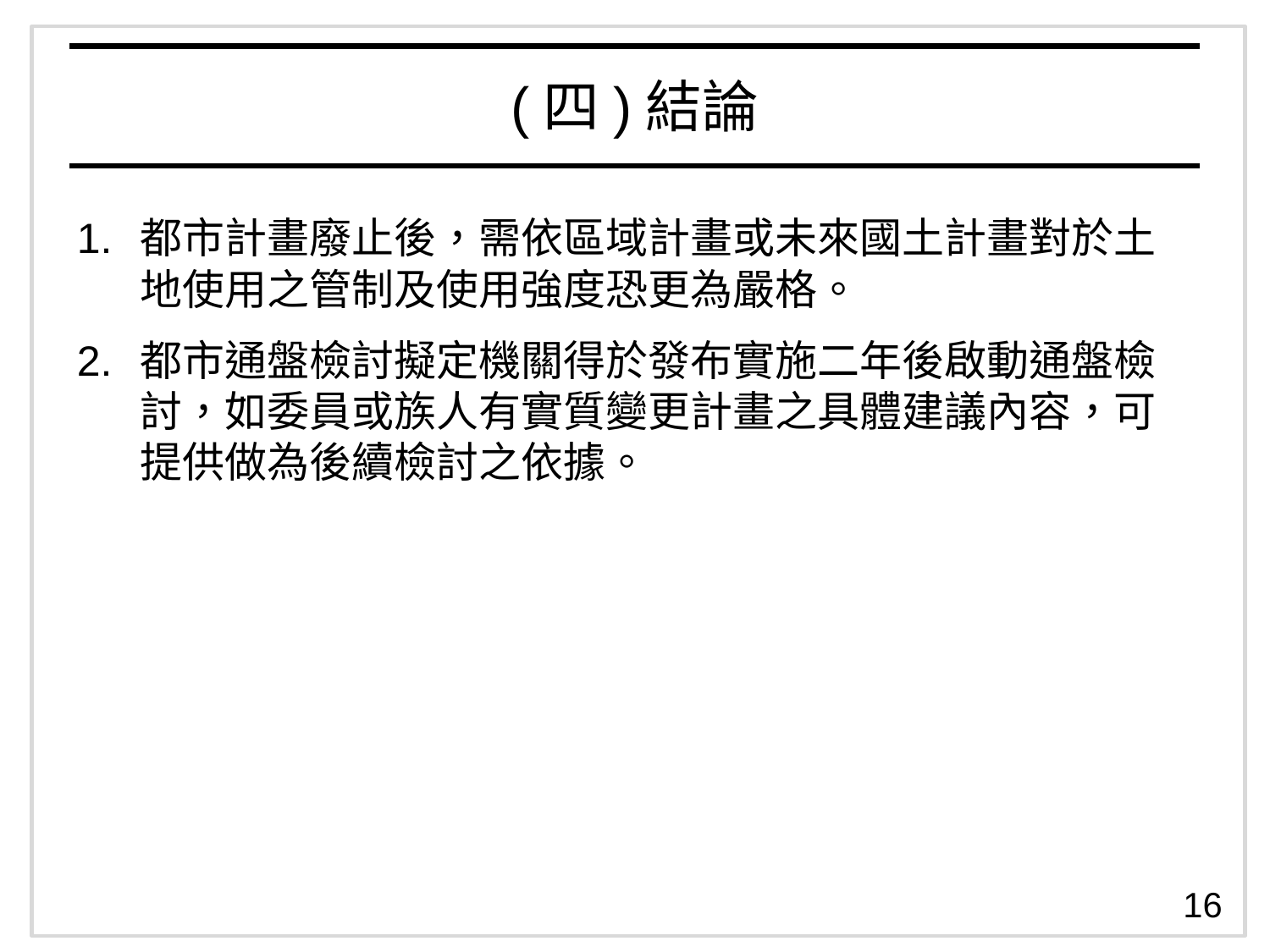

(四)結論
都市計畫廢止後，需依區域計畫或未來國土計畫對於土地使用之管制及使用強度恐更為嚴格。
都市通盤檢討擬定機關得於發布實施二年後啟動通盤檢討，如委員或族人有實質變更計畫之具體建議內容，可提供做為後續檢討之依據。

16